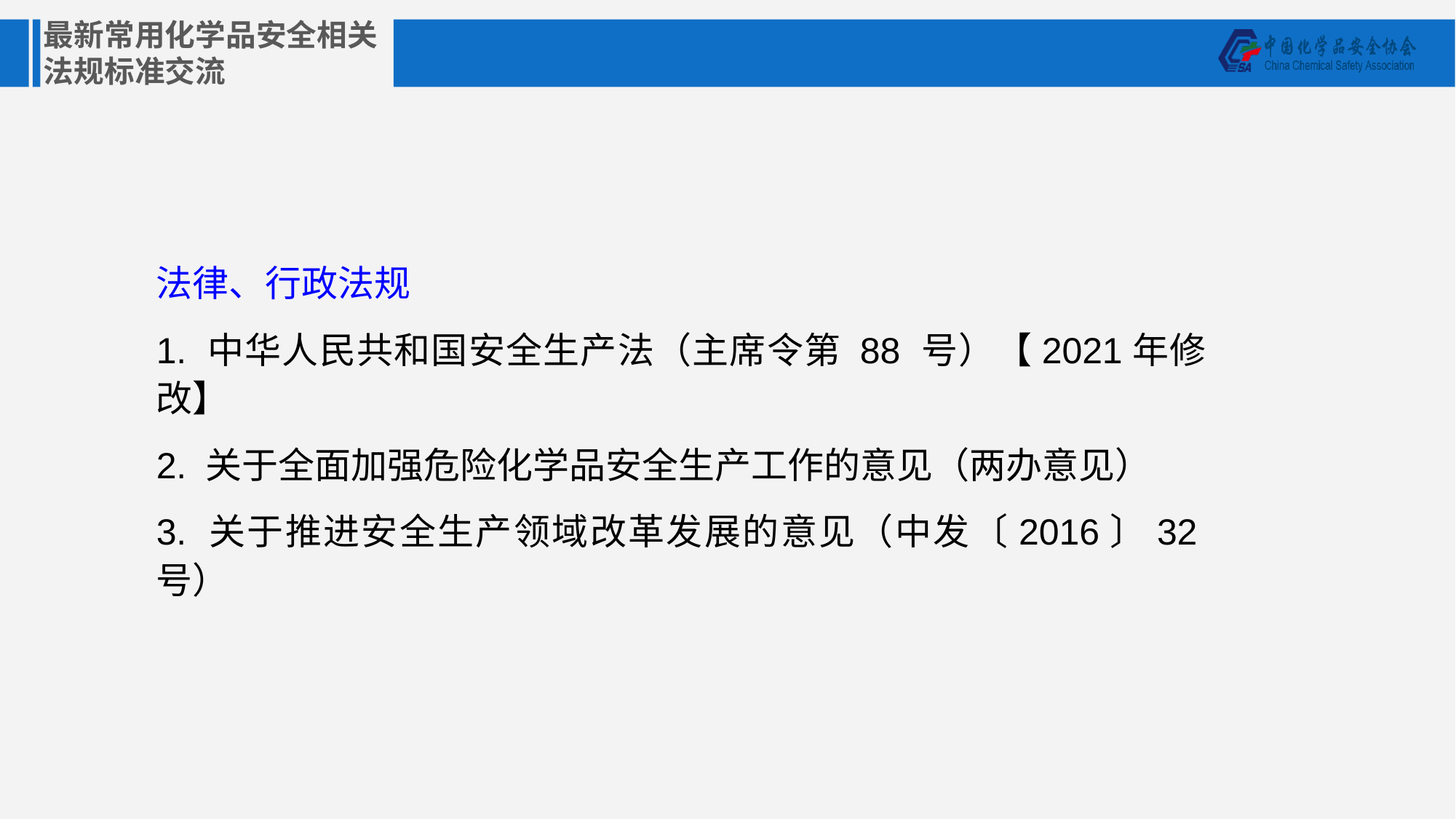

法律、行政法规
1. 中华人民共和国安全生产法（主席令第 88 号）【2021年修改】
2. 关于全面加强危险化学品安全生产工作的意见（两办意见）
3. 关于推进安全生产领域改革发展的意见（中发〔2016〕32号）